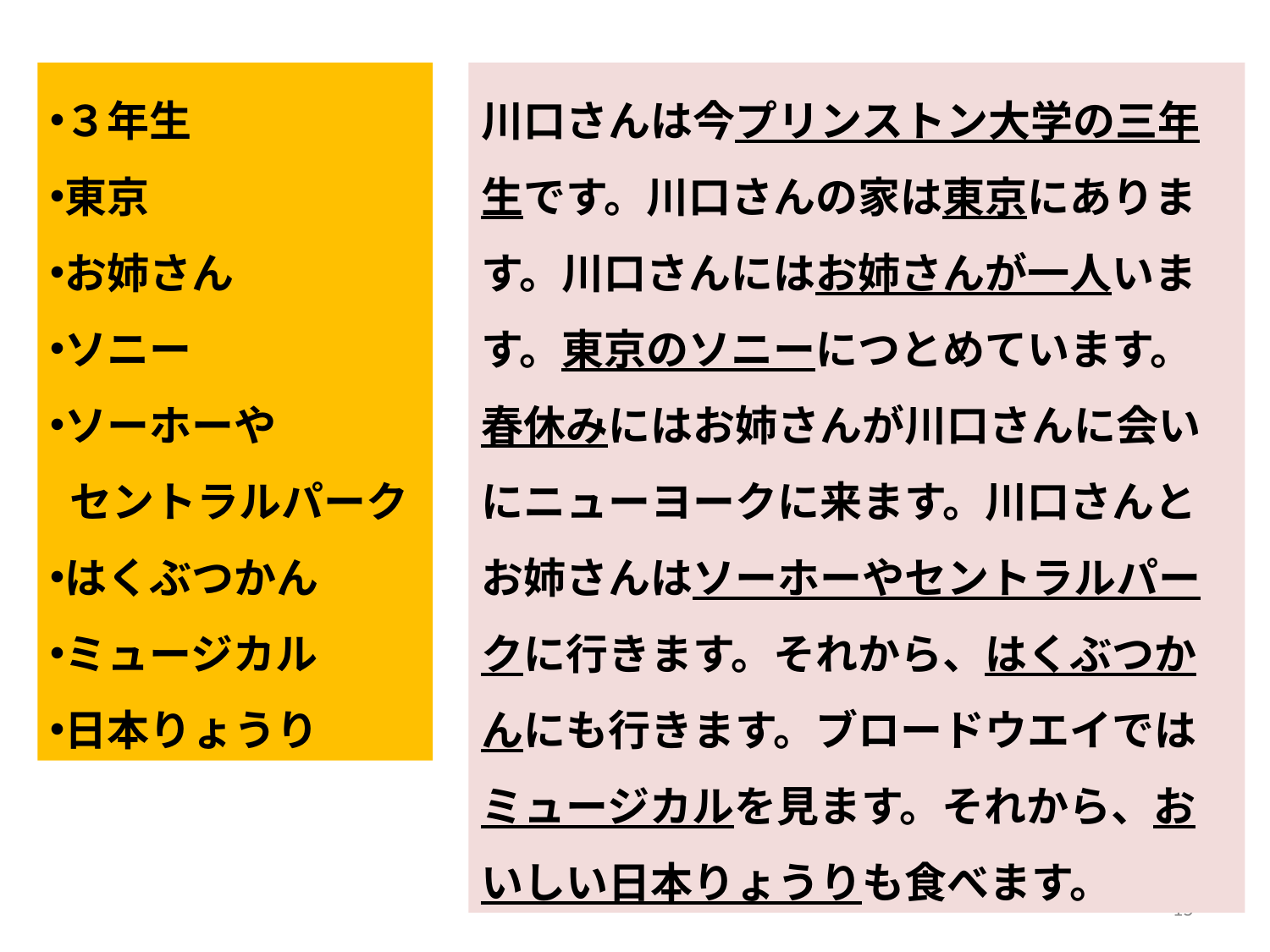

３年生
東京
お姉さん
ソニー
ソーホーや
 セントラルパーク
はくぶつかん
ミュージカル
日本りょうり
川口さんは今プリンストン大学の三年生です。川口さんの家は東京にあります。川口さんにはお姉さんが一人います。東京のソニーにつとめています。春休みにはお姉さんが川口さんに会いにニューヨークに来ます。川口さんとお姉さんはソーホーやセントラルパークに行きます。それから、はくぶつかんにも行きます。ブロードウエイではミュージカルを見ます。それから、おいしい日本りょうりも食べます。
15